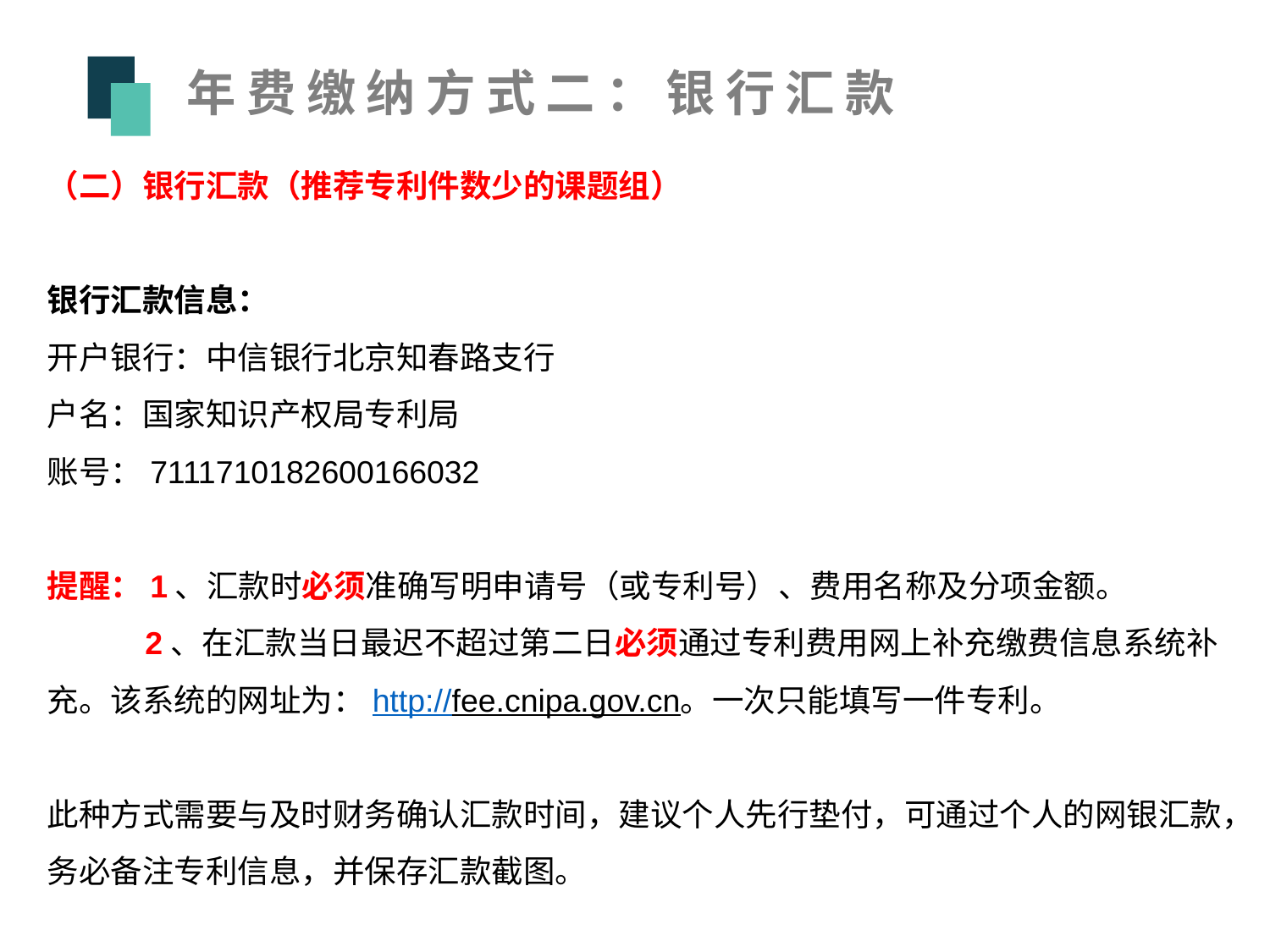

年费缴纳方式二：银行汇款

（二）银行汇款（推荐专利件数少的课题组）

银行汇款信息：
开户银行：中信银行北京知春路支行
户名：国家知识产权局专利局
账号：7111710182600166032

提醒：1、汇款时必须准确写明申请号（或专利号）、费用名称及分项金额。
           2、在汇款当日最迟不超过第二日必须通过专利费用网上补充缴费信息系统补充。该系统的网址为：http://fee.cnipa.gov.cn。一次只能填写一件专利。

此种方式需要与及时财务确认汇款时间，建议个人先行垫付，可通过个人的网银汇款，务必备注专利信息，并保存汇款截图。